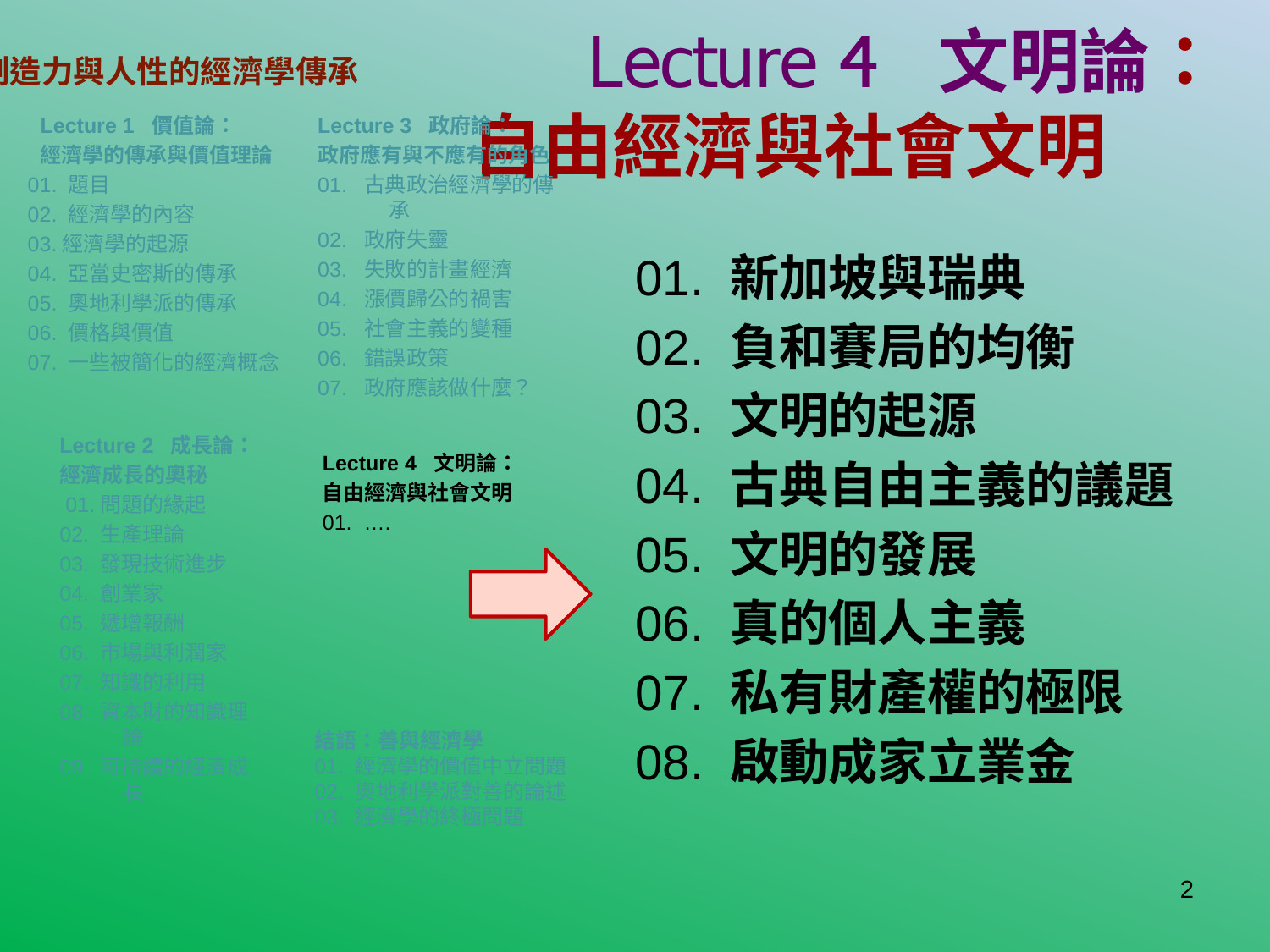

# Lecture 4  文明論： 自由經濟與社會文明
創造力與人性的經濟學傳承
Lecture 1  價值論：
經濟學的傳承與價值理論
01. 題目
02. 經濟學的內容
03.經濟學的起源
04. 亞當史密斯的傳承
05. 奧地利學派的傳承
06. 價格與價值
07. 一些被簡化的經濟概念
Lecture 3  政府論：
政府應有與不應有的角色
01.  古典政治經濟學的傳承
02.  政府失靈
03.  失敗的計畫經濟
04.  漲價歸公的禍害
05.  社會主義的變種
06.  錯誤政策
07.  政府應該做什麼？
01. 新加坡與瑞典
02. 負和賽局的均衡
03. 文明的起源
04. 古典自由主義的議題
05. 文明的發展
06. 真的個人主義
07. 私有財產權的極限
08. 啟動成家立業金
Lecture 2  成長論：
經濟成長的奧秘
 01.問題的緣起
02. 生產理論
03. 發現技術進步
04. 創業家
05. 遞增報酬
06. 市場與利潤家
07. 知識的利用
08. 資本財的知識理論
09. 可持續的經濟成長
Lecture 4  文明論：
自由經濟與社會文明
01.  ….

結語：善與經濟學
01. 經濟學的價值中立問題
02. 奧地利學派對善的論述
03. 經濟學的終極問題
2